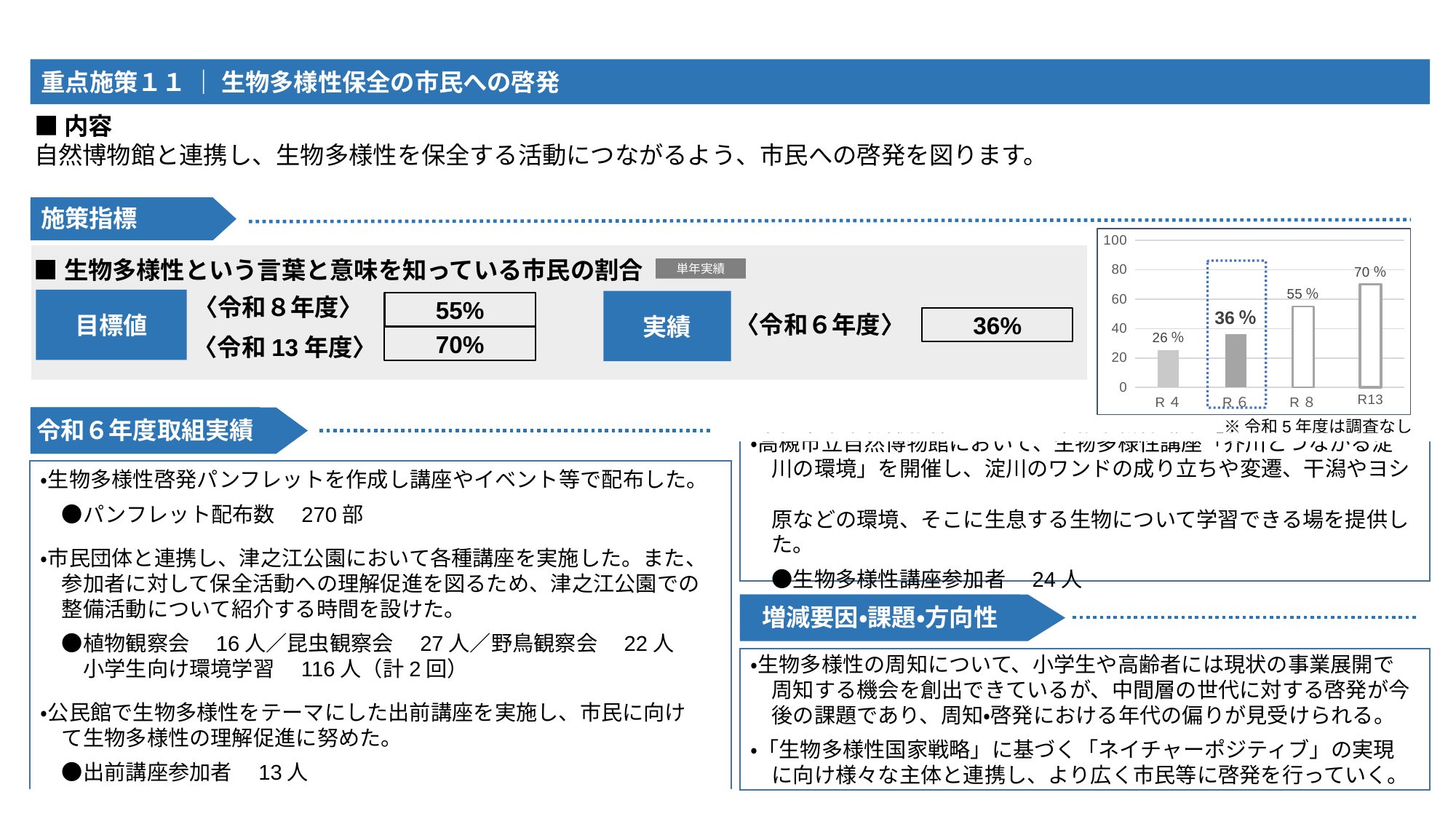

重点施策１１ ｜ 生物多様性保全の市民への啓発
■内容
自然博物館と連携し、生物多様性を保全する活動につながるよう、市民への啓発を図ります。

■生物多様性という言葉と意味を知っている市民の割合
〈令和８年度〉
〈令和６年度〉
36%
〈令和13年度〉
・生物多様性啓発パンフレットを作成し講座やイベント等で配布した。
　●パンフレット配布数　270部
・市民団体と連携し、津之江公園において各種講座を実施した。また、
　参加者に対して保全活動への理解促進を図るため、津之江公園での
　整備活動について紹介する時間を設けた。
　●植物観察会　16人／昆虫観察会　27人／野鳥観察会　22人
　　小学生向け環境学習　116人（計2回）
・公民館で生物多様性をテーマにした出前講座を実施し、市民に向け
　て生物多様性の理解促進に努めた。
　●出前講座参加者　13人
・生物多様性の周知について、小学生や高齢者には現状の事業展開で
　周知する機会を創出できているが、中間層の世代に対する啓発が今
　後の課題であり、周知・啓発における年代の偏りが見受けられる。
・「生物多様性国家戦略」に基づく「ネイチャーポジティブ」の実現
　に向け様々な主体と連携し、より広く市民等に啓発を行っていく。
単年実績

施策指標

### Chart

| Category | 系列 1 |
|---|---|
| R４ | 25.5 |
| R６ | 36.0 |
| R８ | 55.0 |
| R13 | 70.0 |
目標値
実績

55%
70%
令和６年度取組実績
※令和5年度は調査なし

・高槻市立自然博物館において、生物多様性講座「芥川とつながる淀
　川の環境」を開催し、淀川のワンドの成り立ちや変遷、干潟やヨシ
　原などの環境、そこに生息する生物について学習できる場を提供し
　た。
　●生物多様性講座参加者　24人

増減要因・課題・方向性